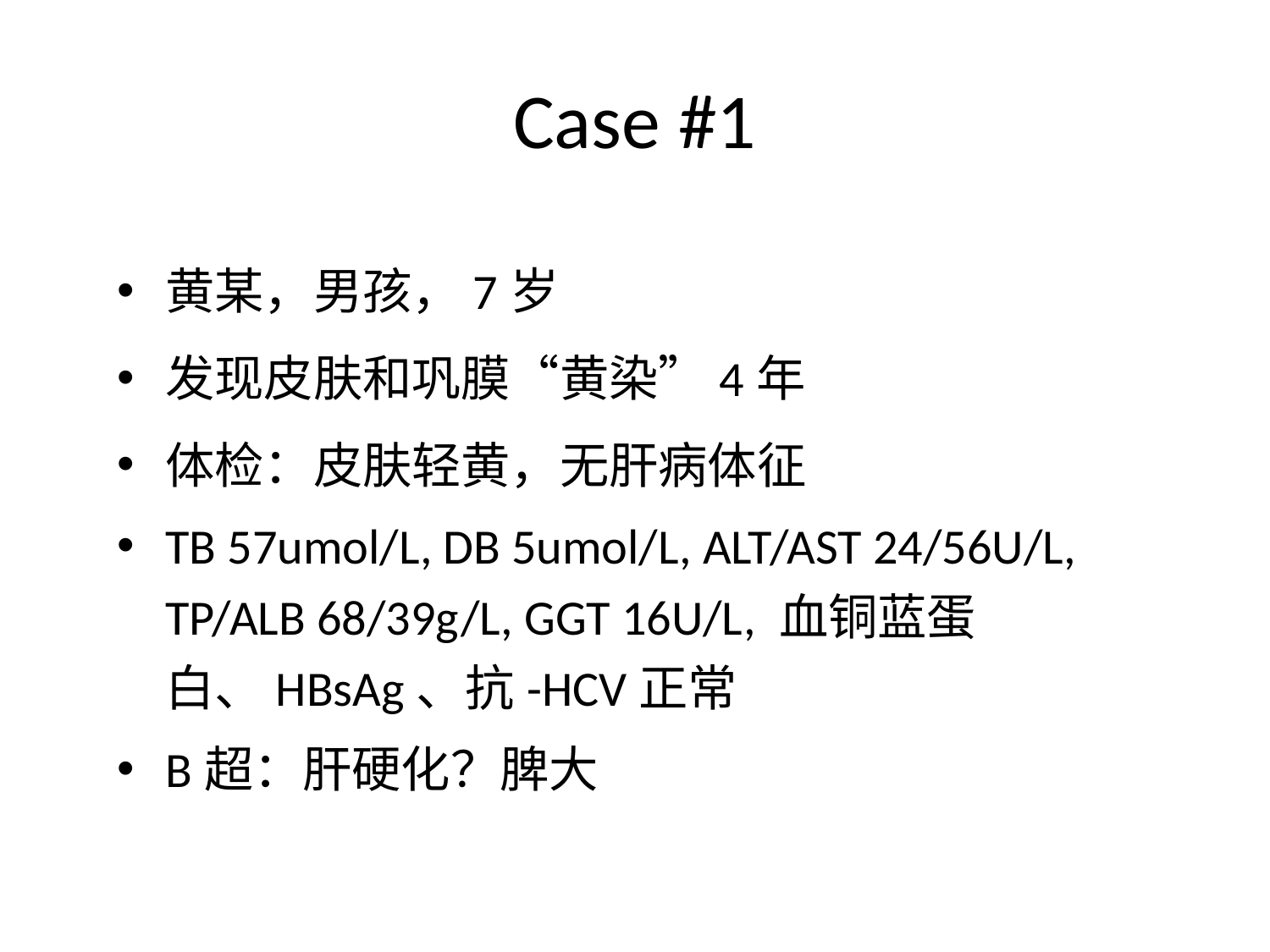

# Case #1
黄某，男孩，7岁
发现皮肤和巩膜“黄染”4年
体检：皮肤轻黄，无肝病体征
TB 57umol/L, DB 5umol/L, ALT/AST 24/56U/L, TP/ALB 68/39g/L, GGT 16U/L, 血铜蓝蛋白、HBsAg、抗-HCV正常
B超：肝硬化？脾大